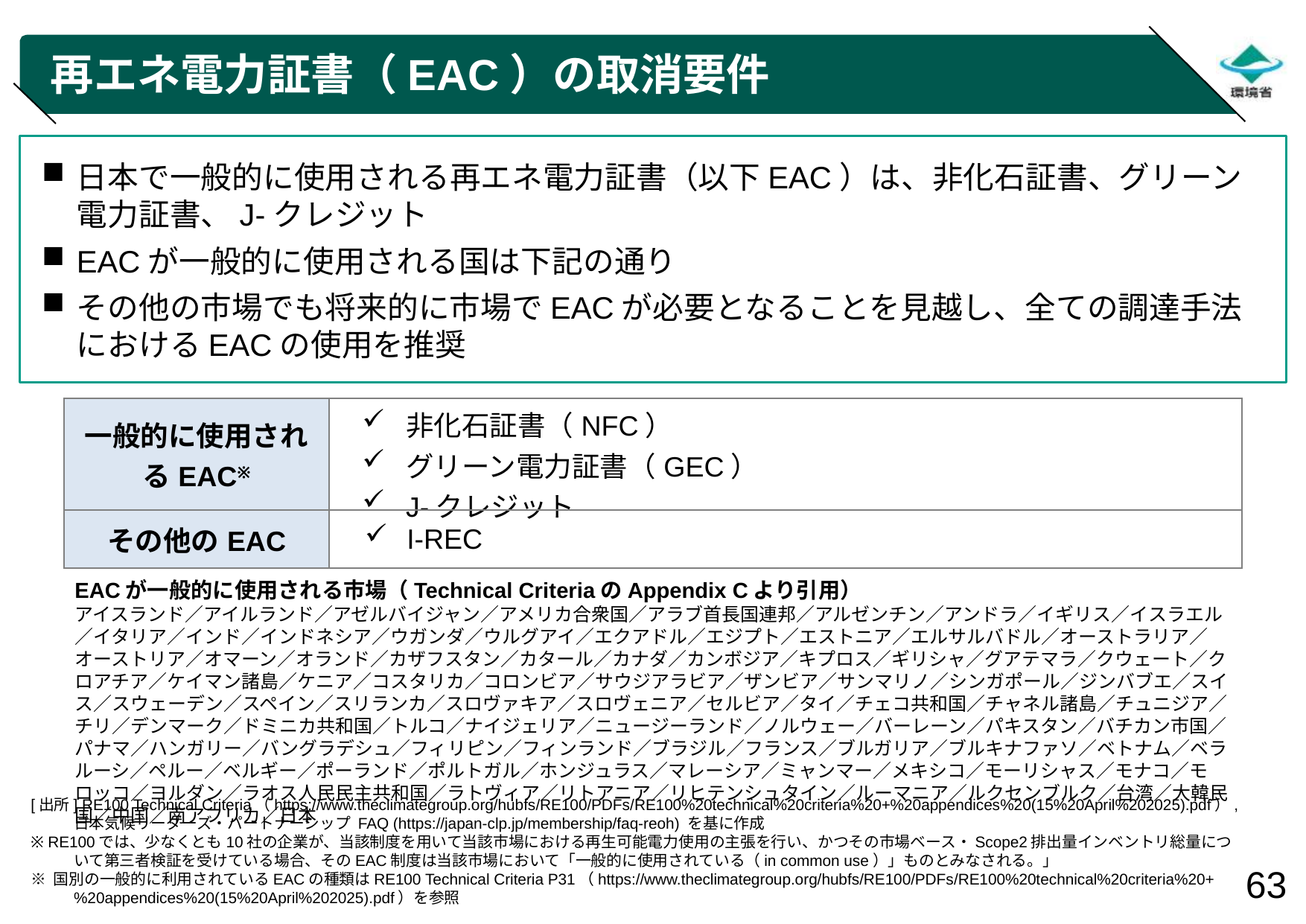

# 再エネ電力証書（EAC）の取消要件
日本で一般的に使用される再エネ電力証書（以下EAC）は、非化石証書、グリーン電力証書、J-クレジット
EACが一般的に使用される国は下記の通り
その他の市場でも将来的に市場でEACが必要となることを見越し、全ての調達手法におけるEACの使用を推奨
| 一般的に使用されるEAC※ | 非化石証書（NFC） グリーン電力証書（GEC） J-クレジット |
| --- | --- |
| その他のEAC | I-REC |
EACが一般的に使用される市場（Technical CriteriaのAppendix Cより引用）
アイスランド／アイルランド／アゼルバイジャン／アメリカ合衆国／アラブ首長国連邦／アルゼンチン／アンドラ／イギリス／イスラエル／イタリア／インド／インドネシア／ウガンダ／ウルグアイ／エクアドル／エジプト／エストニア／エルサルバドル／オーストラリア／オーストリア／オマーン／オランド／カザフスタン／カタール／カナダ／カンボジア／キプロス／ギリシャ／グアテマラ／クウェート／クロアチア／ケイマン諸島／ケニア／コスタリカ／コロンビア／サウジアラビア／ザンビア／サンマリノ／シンガポール／ジンバブエ／スイス／スウェーデン／スペイン／スリランカ／スロヴァキア／スロヴェニア／セルビア／タイ／チェコ共和国／チャネル諸島／チュニジア／チリ／デンマーク／ドミニカ共和国／トルコ／ナイジェリア／ニュージーランド／ノルウェー／バーレーン／パキスタン／バチカン市国／パナマ／ハンガリー／バングラデシュ／フィリピン／フィンランド／ブラジル／フランス／ブルガリア／ブルキナファソ／ベトナム／ベラルーシ／ペルー／ベルギー／ポーランド／ポルトガル／ホンジュラス／マレーシア／ミャンマー／メキシコ／モーリシャス／モナコ／モロッコ／ヨルダン／ラオス人民民主共和国／ラトヴィア／リトアニア／リヒテンシュタイン／ルーマニア／ルクセンブルク／台湾／大韓民国／中国／南アフリカ／日本
[出所] RE100 Technical Criteria（https://www.theclimategroup.org/hubfs/RE100/PDFs/RE100%20technical%20criteria%20+%20appendices%20(15%20April%202025).pdf）,
日本気候リーダーズ・パートナーシップ FAQ (https://japan-clp.jp/membership/faq-reoh) を基に作成
※ RE100では、少なくとも10社の企業が、当該制度を用いて当該市場における再生可能電力使用の主張を行い、かつその市場ベース・Scope2排出量インベントリ総量について第三者検証を受けている場合、そのEAC制度は当該市場において「一般的に使用されている（in common use）」ものとみなされる。」
※ 国別の一般的に利用されているEACの種類はRE100 Technical Criteria P31（https://www.theclimategroup.org/hubfs/RE100/PDFs/RE100%20technical%20criteria%20+%20appendices%20(15%20April%202025).pdf）を参照